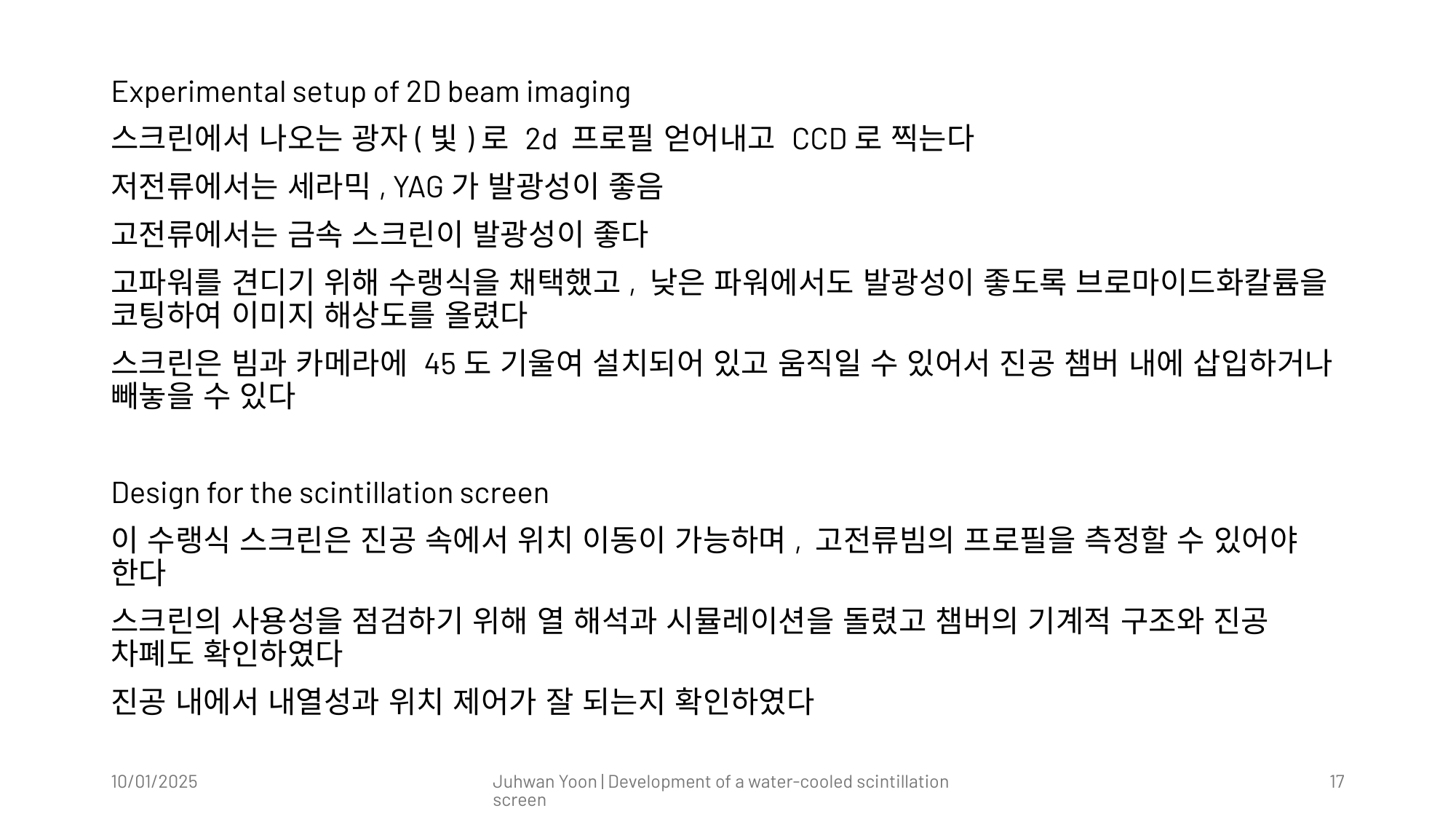

Experimental setup of 2D beam imaging
스크린에서 나오는 광자(빛)로 2d 프로필 얻어내고 CCD로 찍는다
저전류에서는 세라믹, YAG가 발광성이 좋음
고전류에서는 금속 스크린이 발광성이 좋다
고파워를 견디기 위해 수랭식을 채택했고, 낮은 파워에서도 발광성이 좋도록 브로마이드화칼륨을 코팅하여 이미지 해상도를 올렸다
스크린은 빔과 카메라에 45도 기울여 설치되어 있고 움직일 수 있어서 진공 챔버 내에 삽입하거나 빼놓을 수 있다

Design for the scintillation screen
이 수랭식 스크린은 진공 속에서 위치 이동이 가능하며, 고전류빔의 프로필을 측정할 수 있어야 한다
스크린의 사용성을 점검하기 위해 열 해석과 시뮬레이션을 돌렸고 챔버의 기계적 구조와 진공 차폐도 확인하였다
진공 내에서 내열성과 위치 제어가 잘 되는지 확인하였다
10/01/2025
Juhwan Yoon | Development of a water-cooled scintillation screen
17